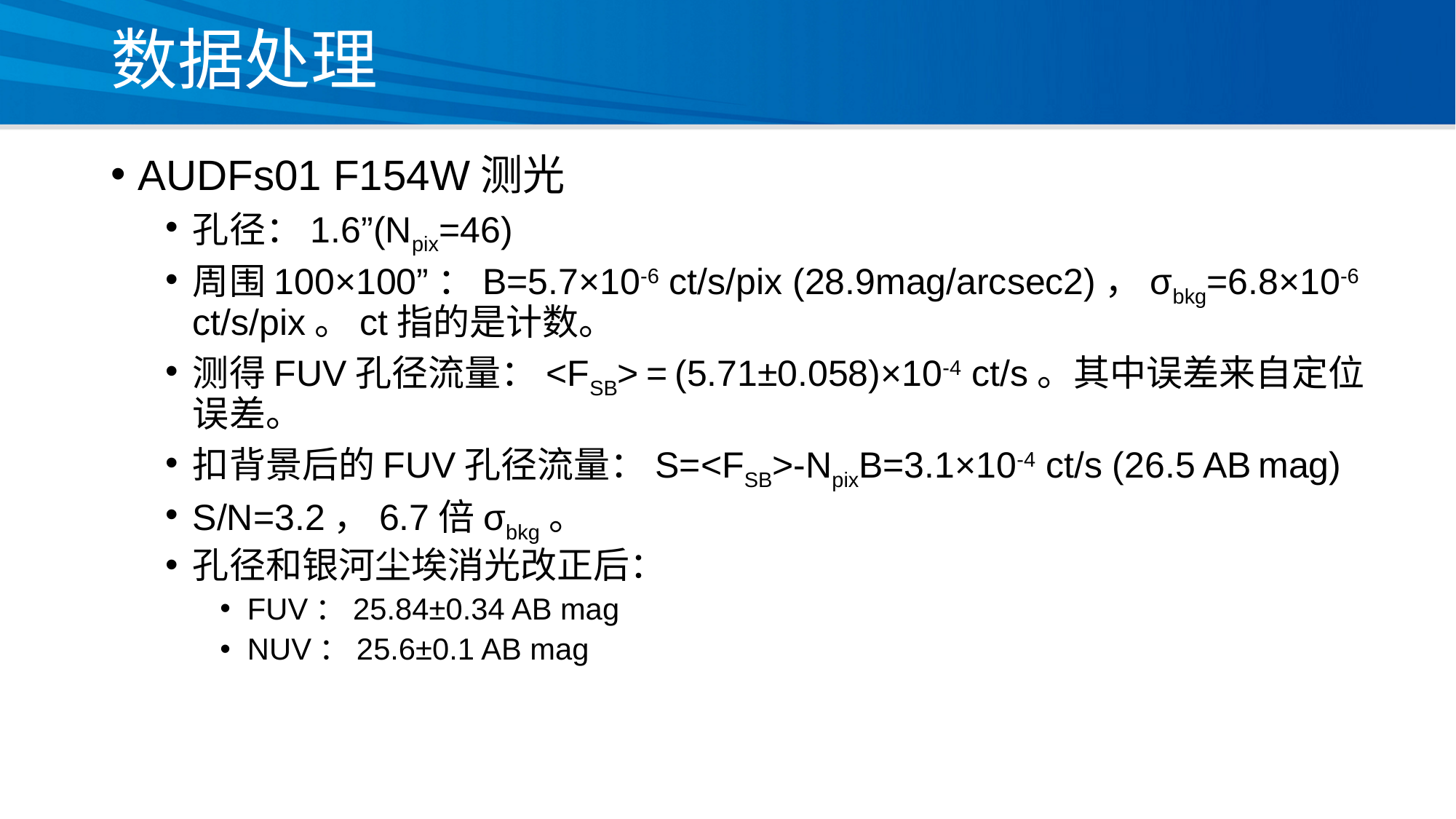

# 数据处理
AUDFs01 F154W测光
孔径：1.6”(Npix=46)
周围100×100”：B=5.7×10-6 ct/s/pix (28.9mag/arcsec2)，σbkg=6.8×10-6 ct/s/pix。ct指的是计数。
测得FUV孔径流量：<FSB> = (5.71±0.058)×10-4 ct/s。其中误差来自定位误差。
扣背景后的FUV孔径流量：S=<FSB>-NpixB=3.1×10-4 ct/s (26.5 AB mag)
S/N=3.2，6.7倍σbkg。
孔径和银河尘埃消光改正后：
FUV：25.84±0.34 AB mag
NUV：25.6±0.1 AB mag